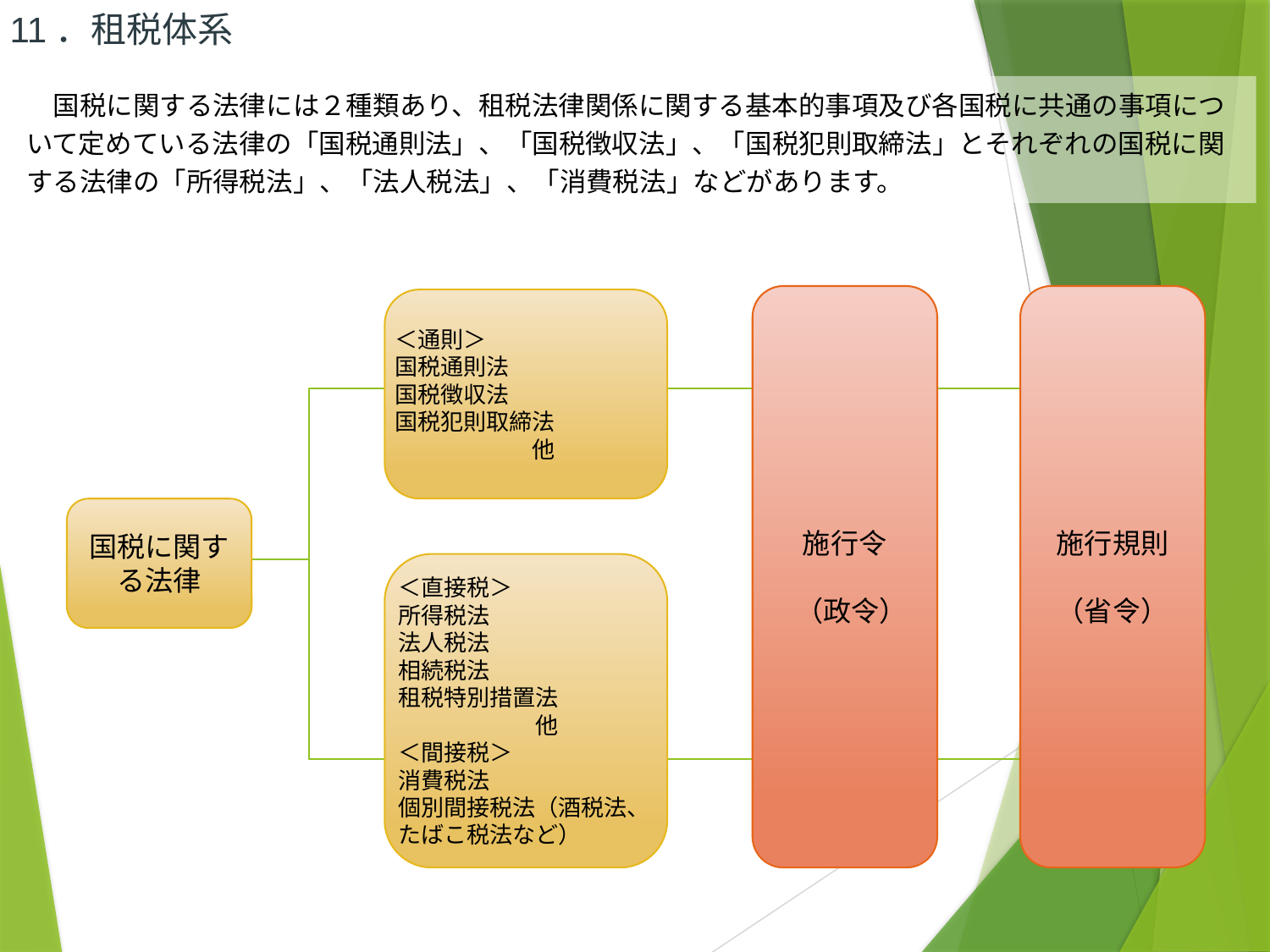

11．租税体系
　国税に関する法律には２種類あり、租税法律関係に関する基本的事項及び各国税に共通の事項について定めている法律の「国税通則法」、「国税徴収法」、「国税犯則取締法」とそれぞれの国税に関する法律の「所得税法」、「法人税法」、「消費税法」などがあります。
施行令

 （政令）
施行規則

（省令）
＜通則＞
国税通則法
国税徴収法
国税犯則取締法
　　　　　　他
国税に関する法律
＜直接税＞
所得税法
法人税法
相続税法
租税特別措置法
　　　　　　他
＜間接税＞
消費税法
個別間接税法（酒税法、たばこ税法など）